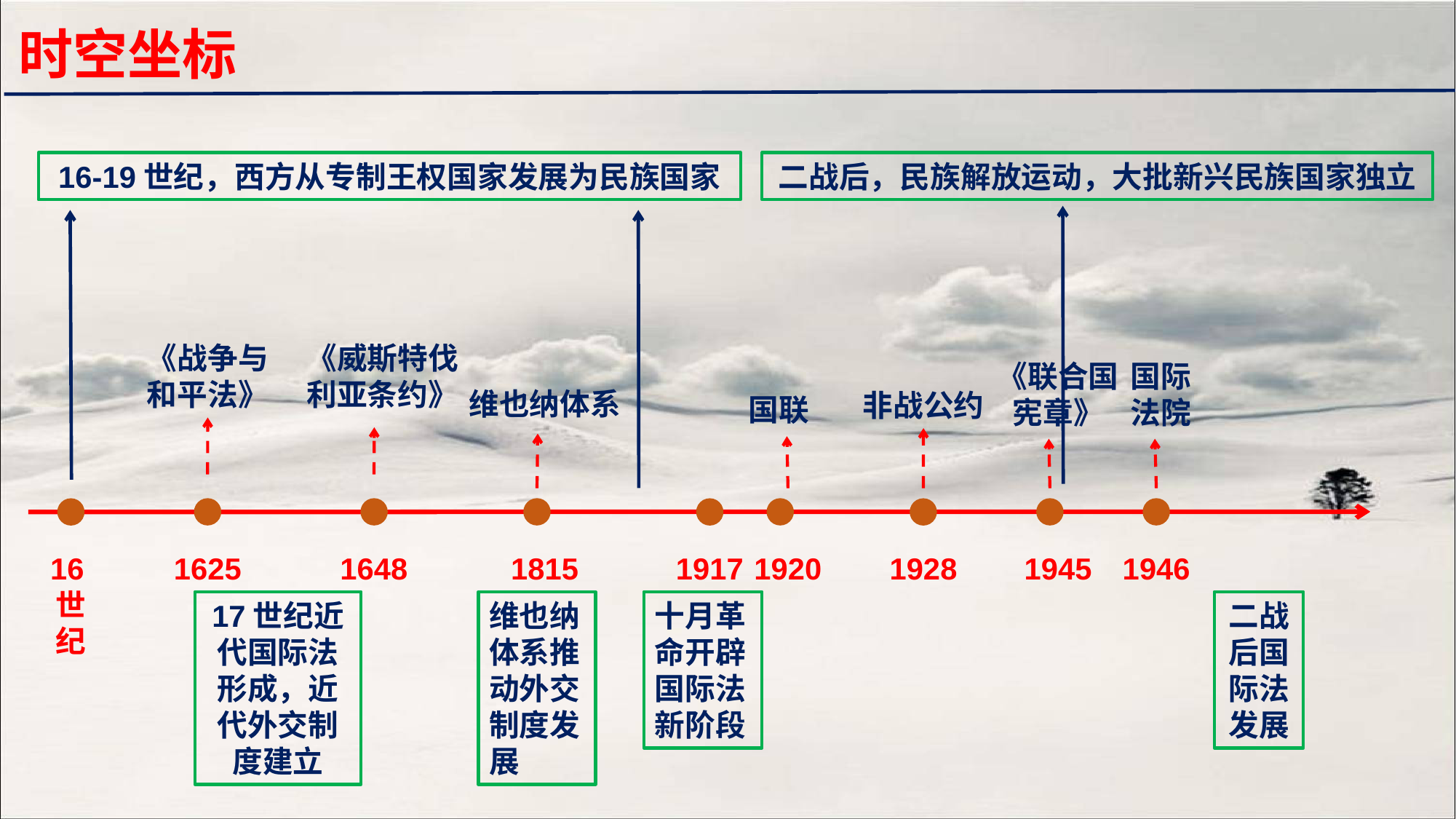

时空坐标
16-19世纪，西方从专制王权国家发展为民族国家
二战后，民族解放运动，大批新兴民族国家独立
《战争与和平法》
《威斯特伐利亚条约》
《联合国宪章》
国际法院
维也纳体系
非战公约
国联

16世纪
1625
1648
1815
1920
1928
1945
1946
二战后国际法发展

1917
17世纪近代国际法形成，近代外交制度建立
维也纳体系推动外交制度发展
十月革命开辟国际法新阶段